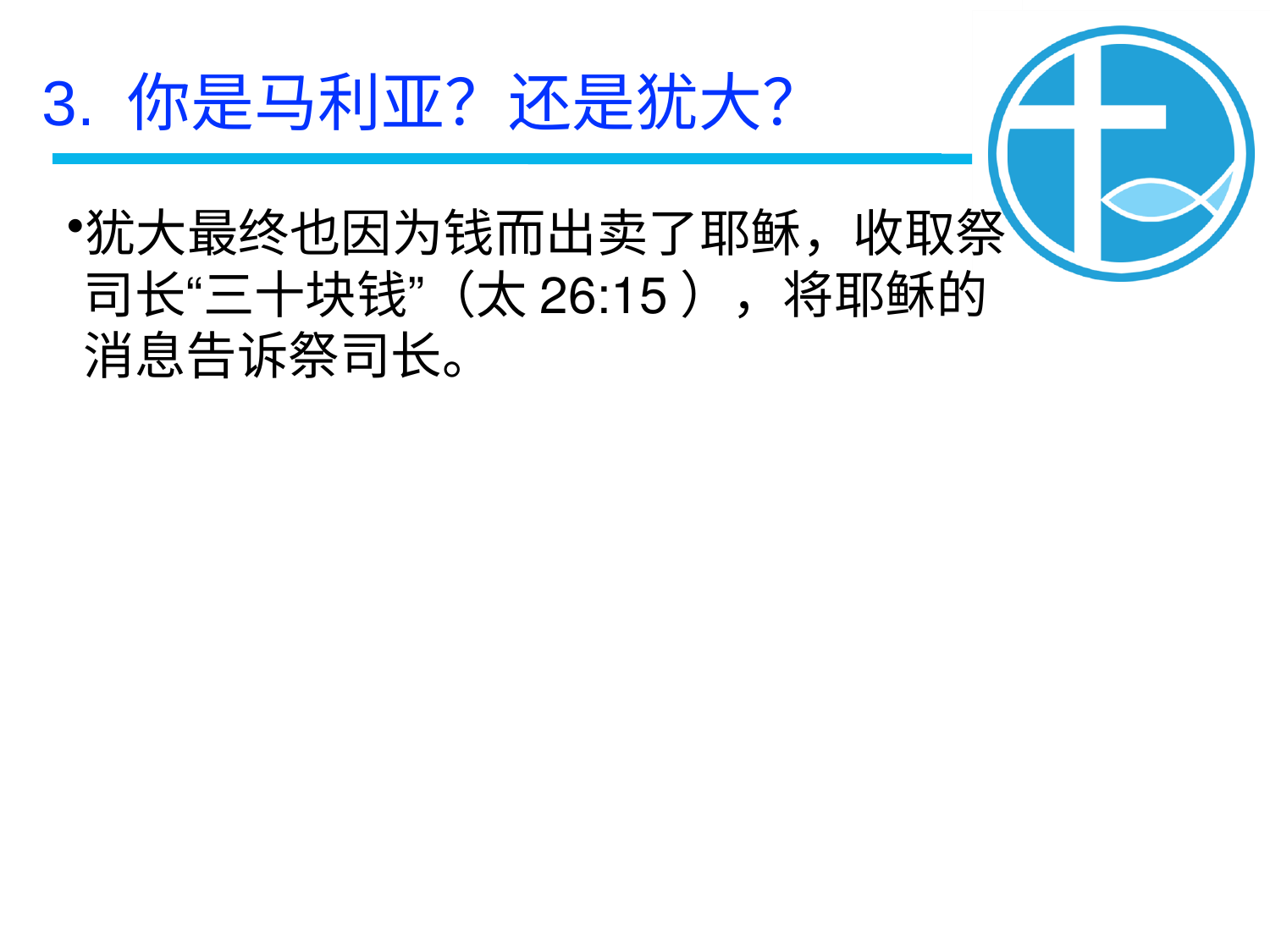

3. 你是马利亚？还是犹大？
犹大最终也因为钱而出卖了耶稣，收取祭司长“三十块钱”（太26:15），将耶稣的消息告诉祭司长。